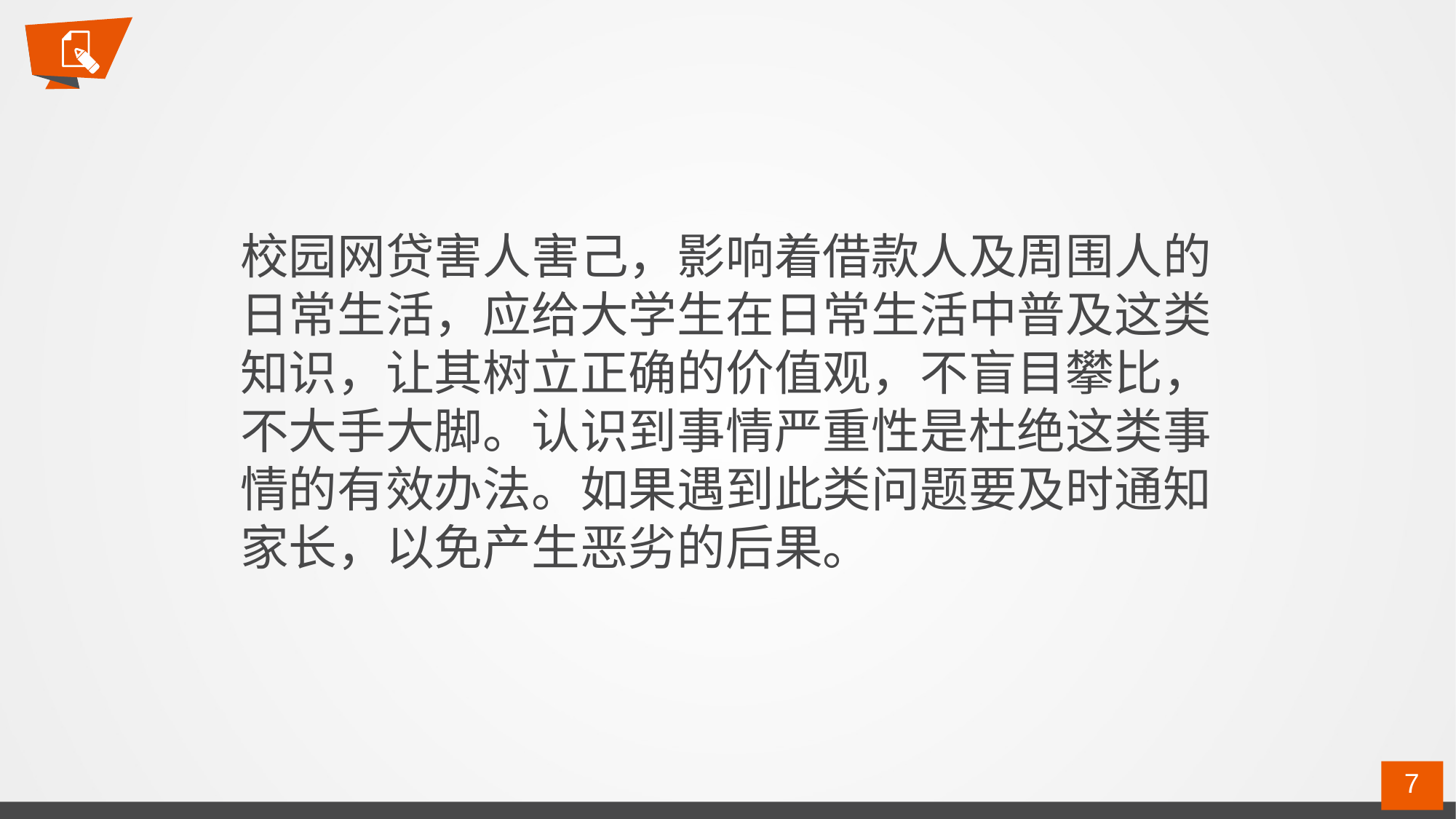

校园网贷害人害己，影响着借款人及周围人的日常生活，应给大学生在日常生活中普及这类知识，让其树立正确的价值观，不盲目攀比，不大手大脚。认识到事情严重性是杜绝这类事情的有效办法。如果遇到此类问题要及时通知家长，以免产生恶劣的后果。